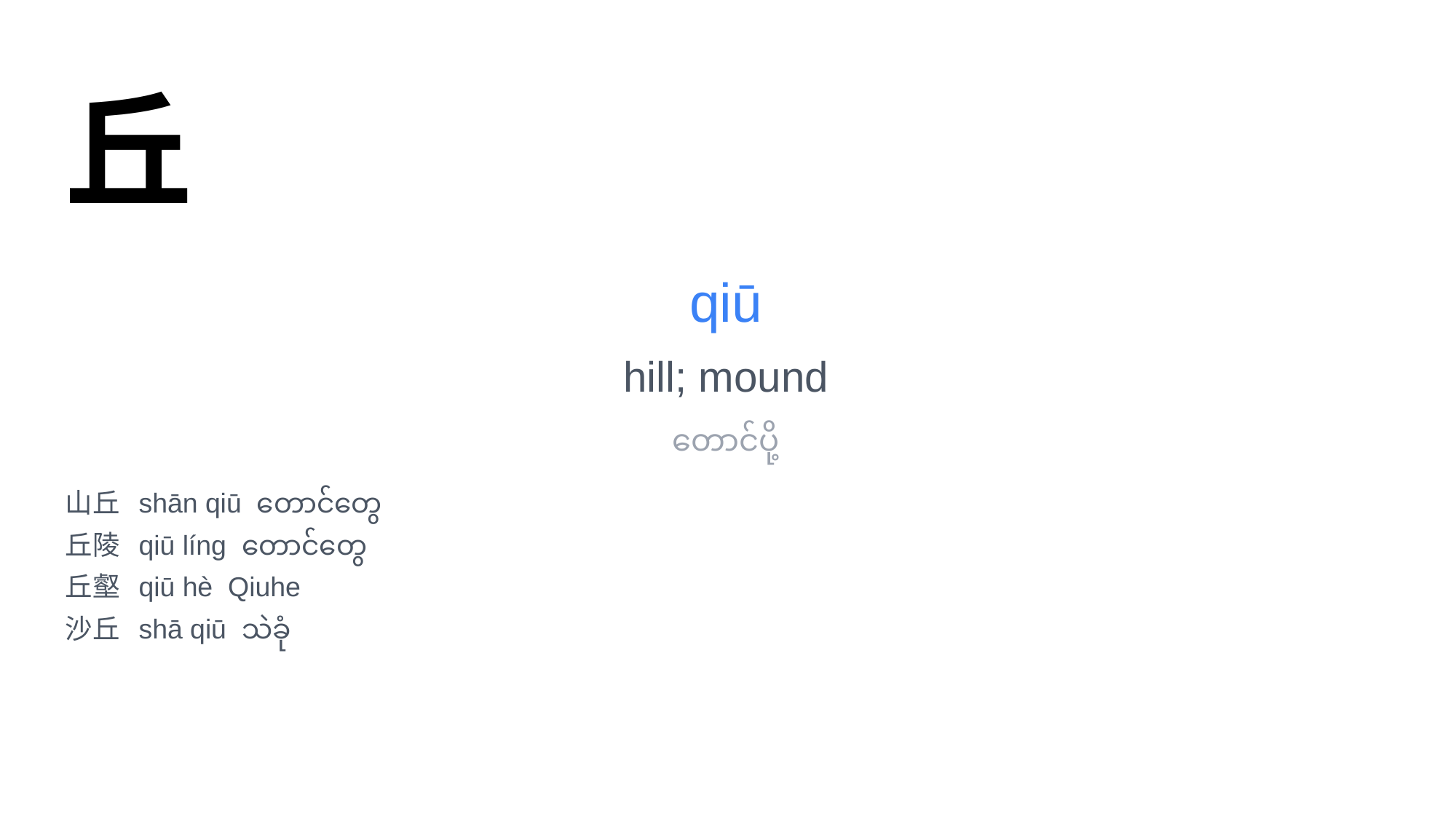

丘
qiū
hill; mound
တောင်ပို့
山丘  shān qiū  တောင်တွေ
丘陵  qiū líng  တောင်တွေ
丘壑  qiū hè  Qiuhe
沙丘  shā qiū  သဲခုံ